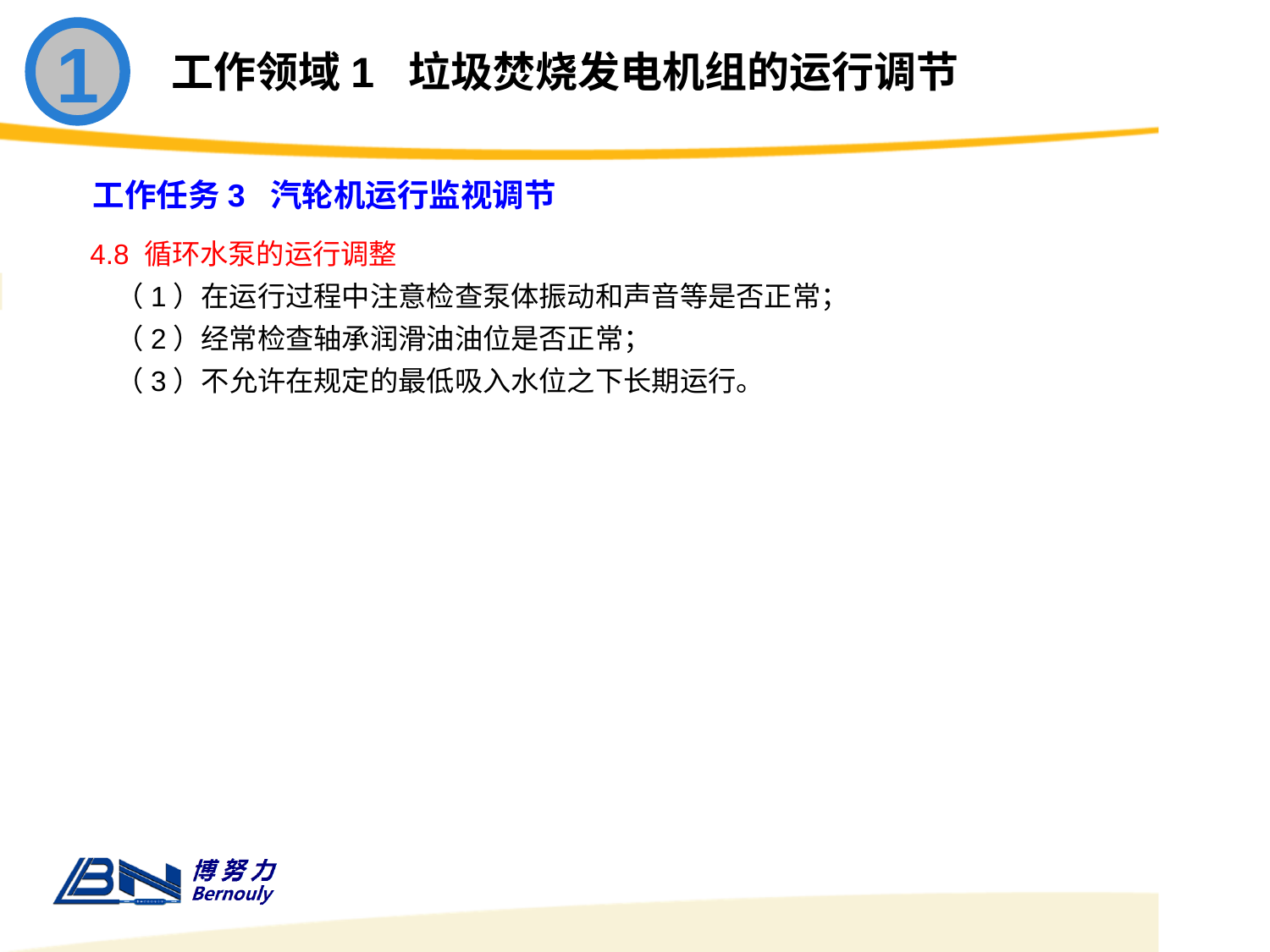

1
工作领域1  垃圾焚烧发电机组的运行调节
工作任务3  汽轮机运行监视调节
4.8 循环水泵的运行调整
   （1）在运行过程中注意检查泵体振动和声音等是否正常；
   （2）经常检查轴承润滑油油位是否正常；
   （3）不允许在规定的最低吸入水位之下长期运行。